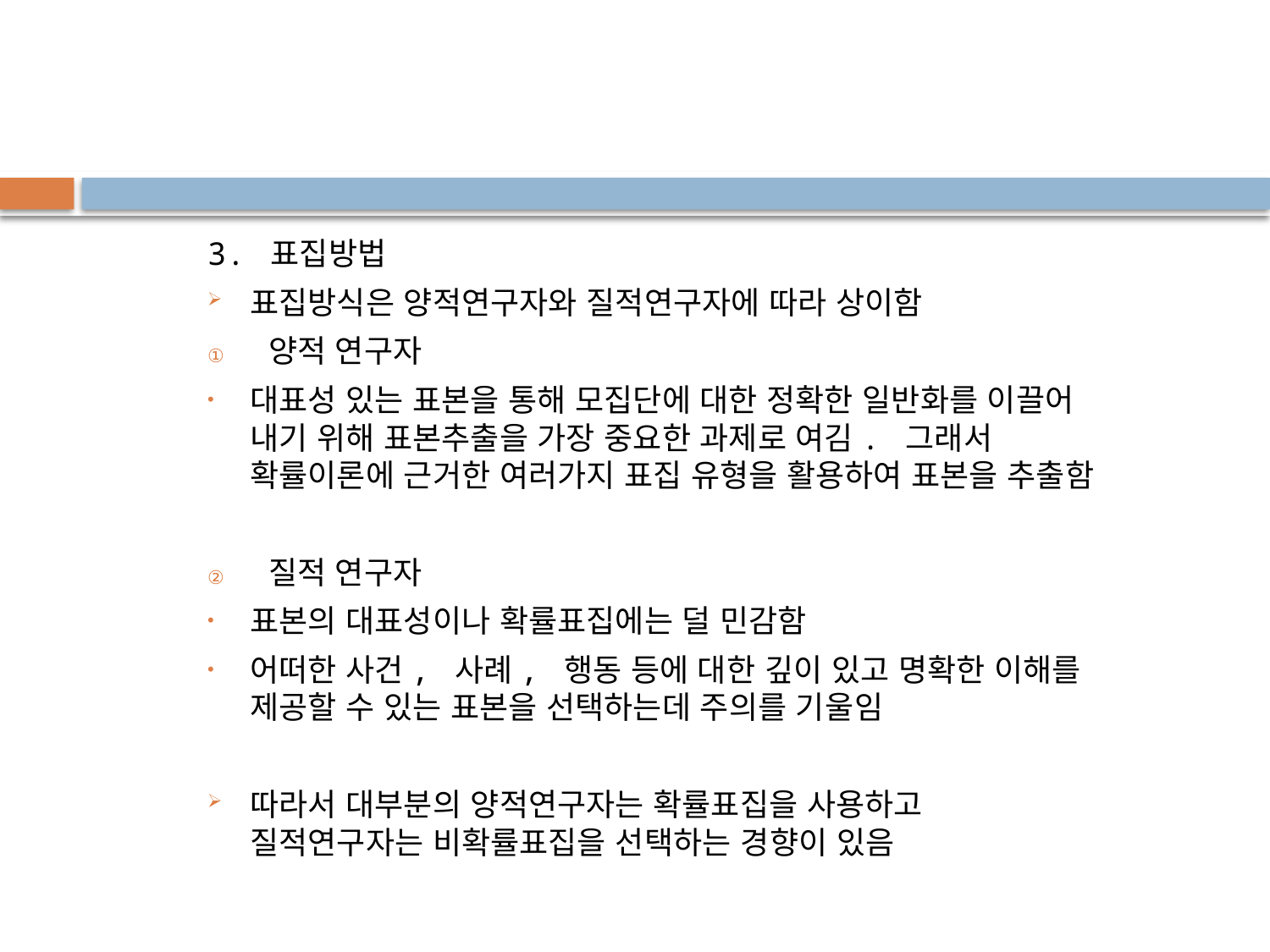

3. 표집방법
표집방식은 양적연구자와 질적연구자에 따라 상이함
양적 연구자
대표성 있는 표본을 통해 모집단에 대한 정확한 일반화를 이끌어 내기 위해 표본추출을 가장 중요한 과제로 여김. 그래서 확률이론에 근거한 여러가지 표집 유형을 활용하여 표본을 추출함

질적 연구자
표본의 대표성이나 확률표집에는 덜 민감함
어떠한 사건, 사례, 행동 등에 대한 깊이 있고 명확한 이해를 제공할 수 있는 표본을 선택하는데 주의를 기울임

따라서 대부분의 양적연구자는 확률표집을 사용하고 질적연구자는 비확률표집을 선택하는 경향이 있음